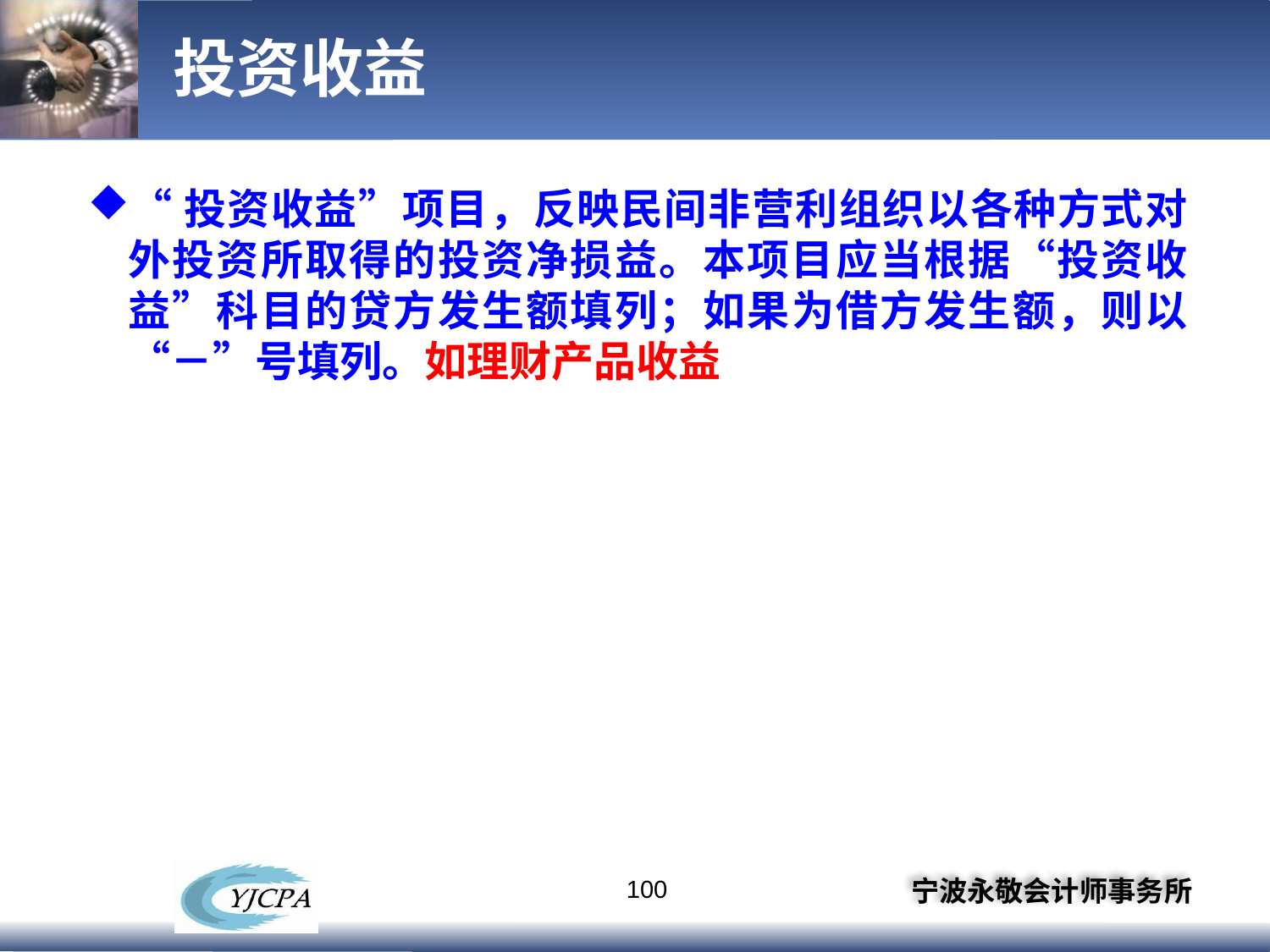

# 投资收益
“投资收益”项目，反映民间非营利组织以各种方式对外投资所取得的投资净损益。本项目应当根据“投资收益”科目的贷方发生额填列；如果为借方发生额，则以“－”号填列。如理财产品收益